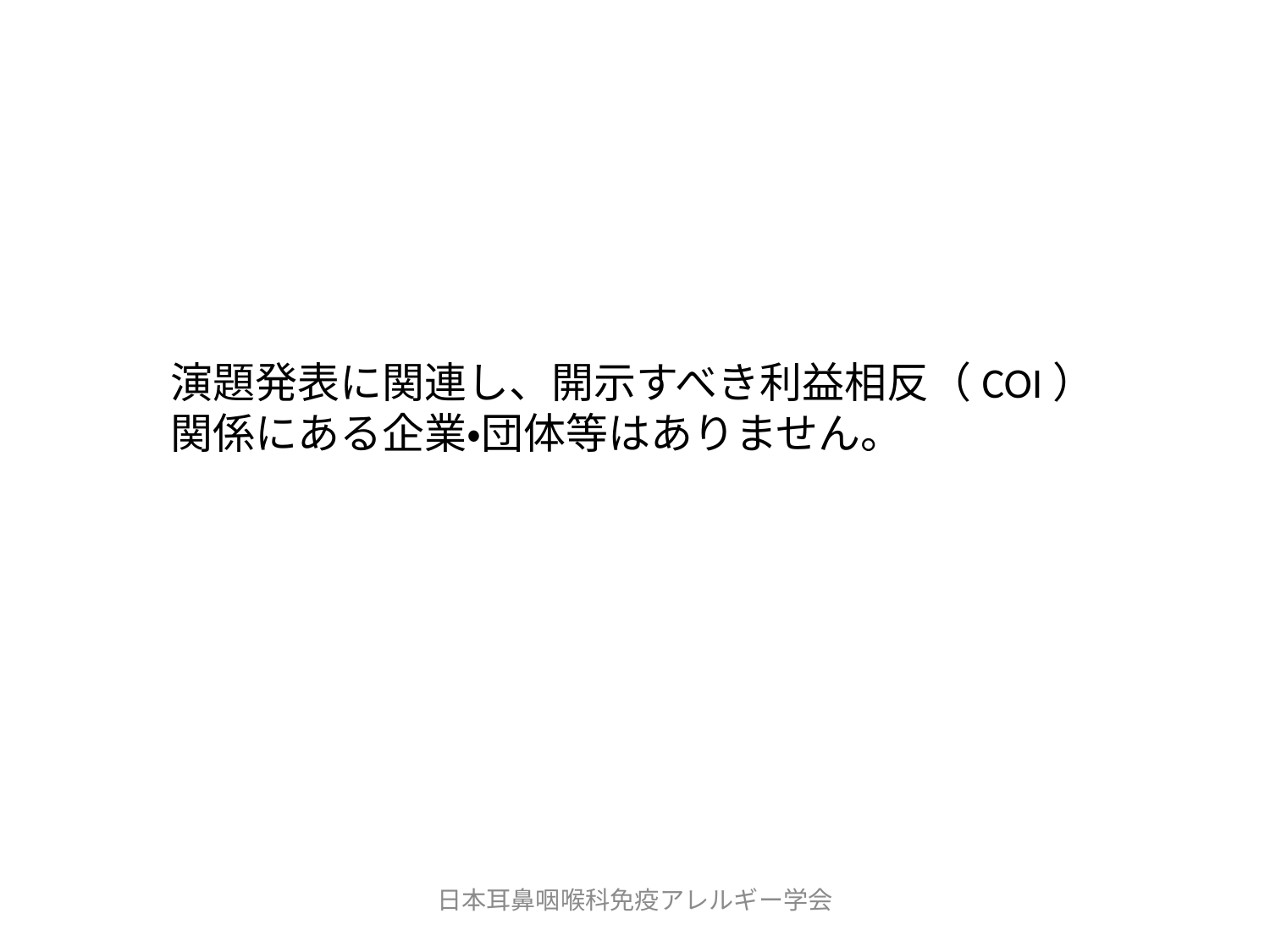

演題発表に関連し、開示すべき利益相反（COI）関係にある企業・団体等はありません。
日本耳鼻咽喉科免疫アレルギー学会